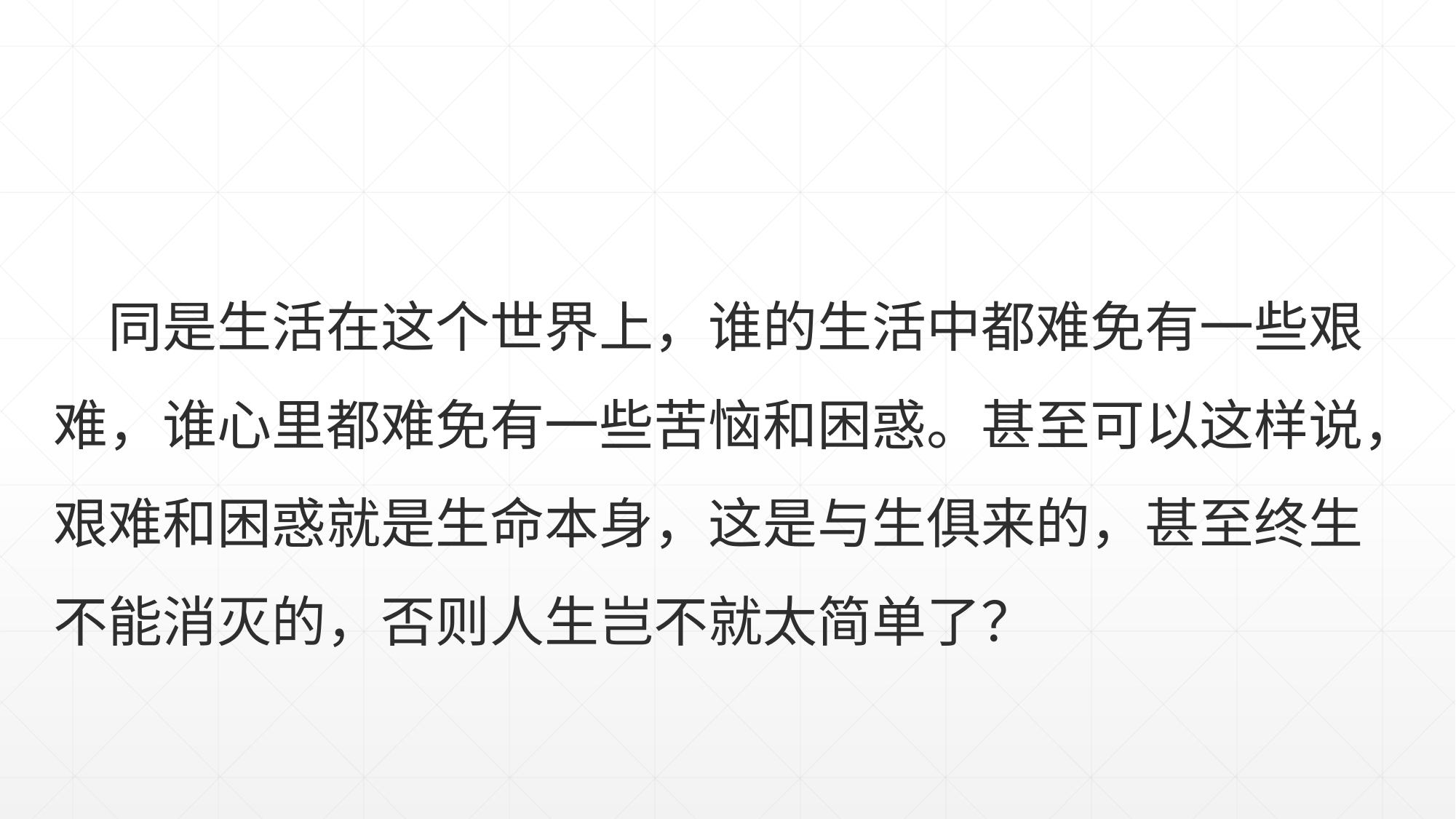

同是生活在这个世界上，谁的生活中都难免有一些艰难，谁心里都难免有一些苦恼和困惑。甚至可以这样说，艰难和困惑就是生命本身，这是与生俱来的，甚至终生不能消灭的，否则人生岂不就太简单了？